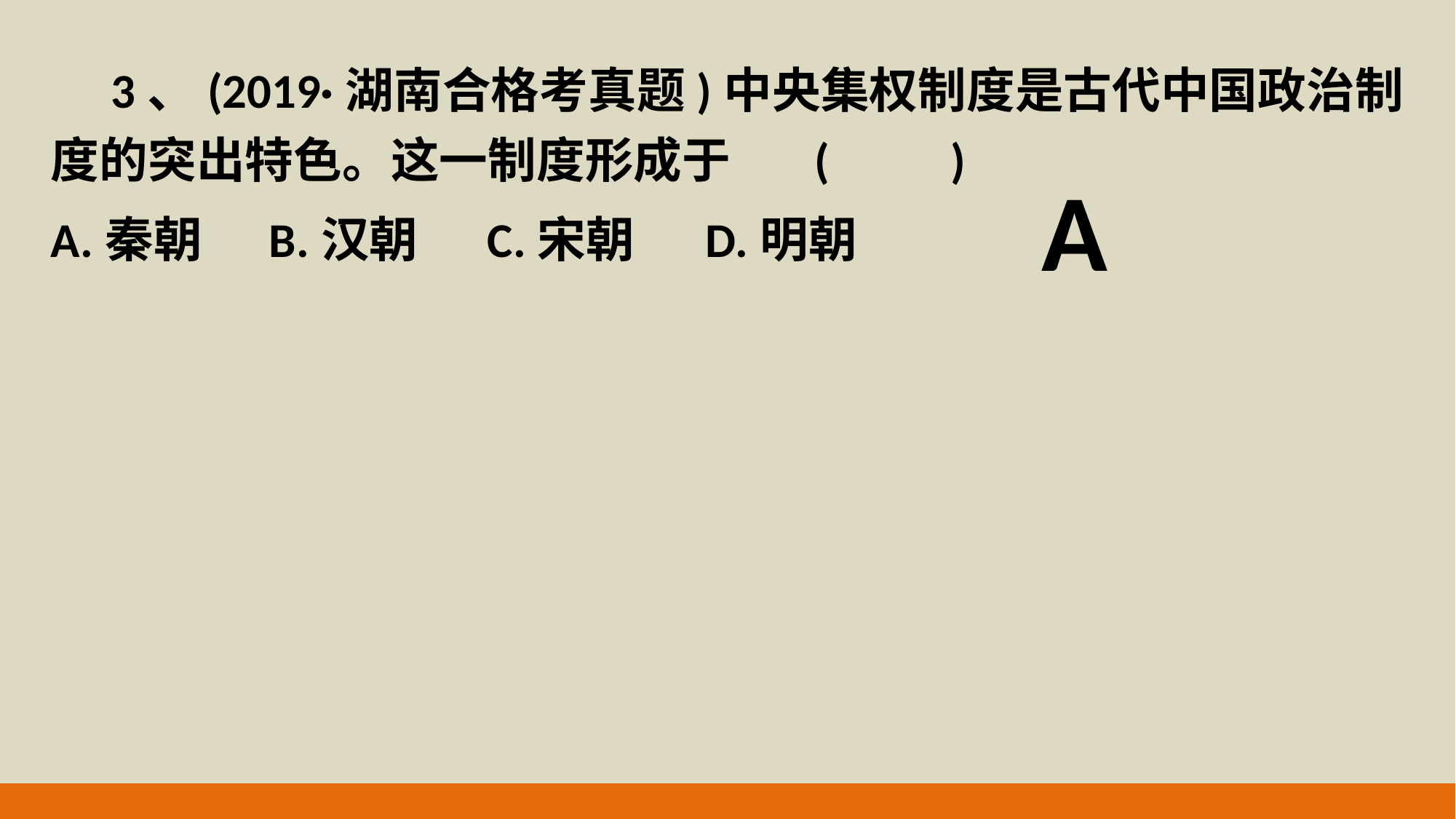

3、(2019·湖南合格考真题)中央集权制度是古代中国政治制度的突出特色。这一制度形成于	(　　)
A.秦朝	B.汉朝	C.宋朝	D.明朝
A